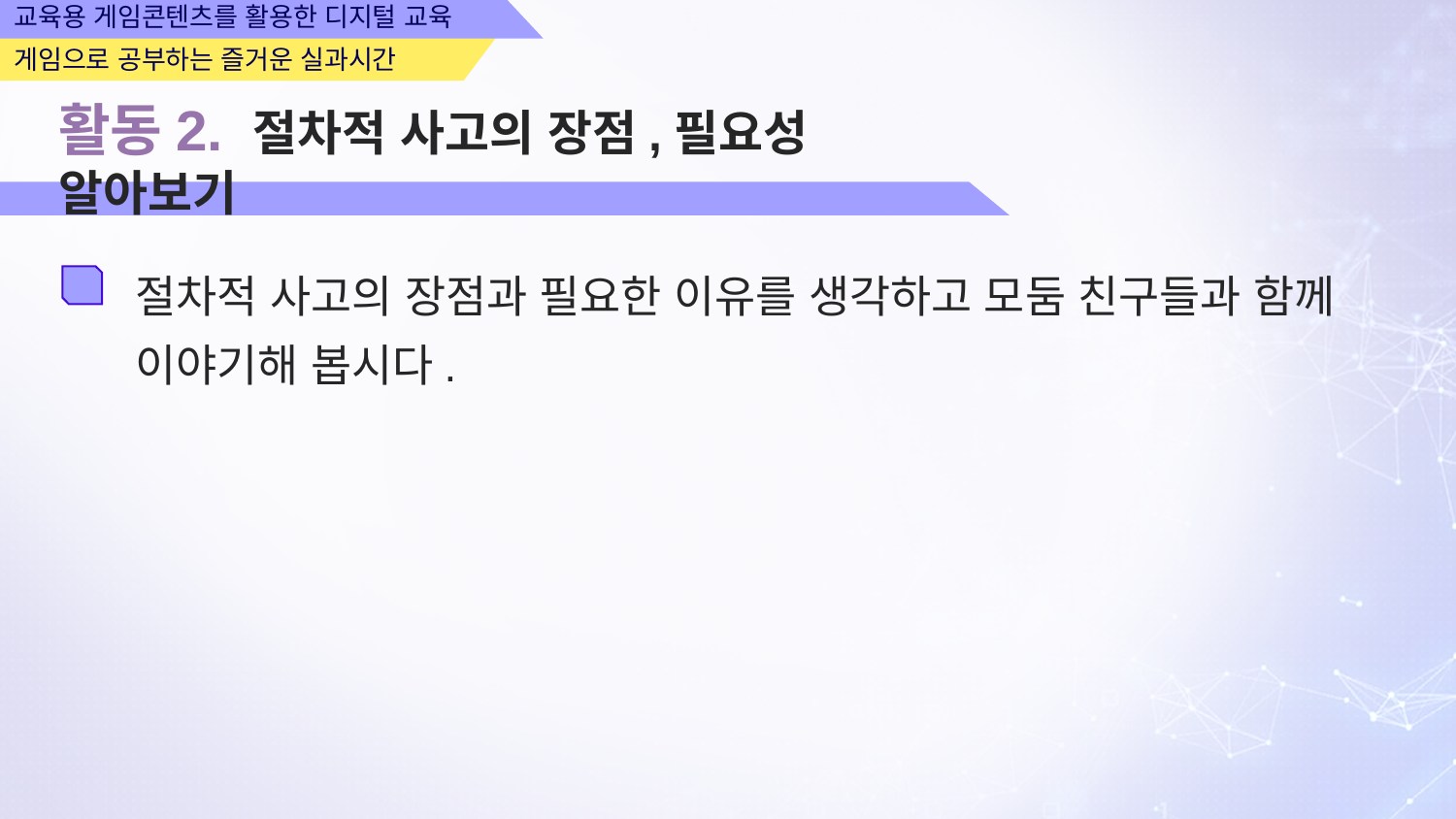

활동2. 절차적 사고의 장점,필요성 알아보기

절차적 사고의 장점과 필요한 이유를 생각하고 모둠 친구들과 함께 이야기해 봅시다.